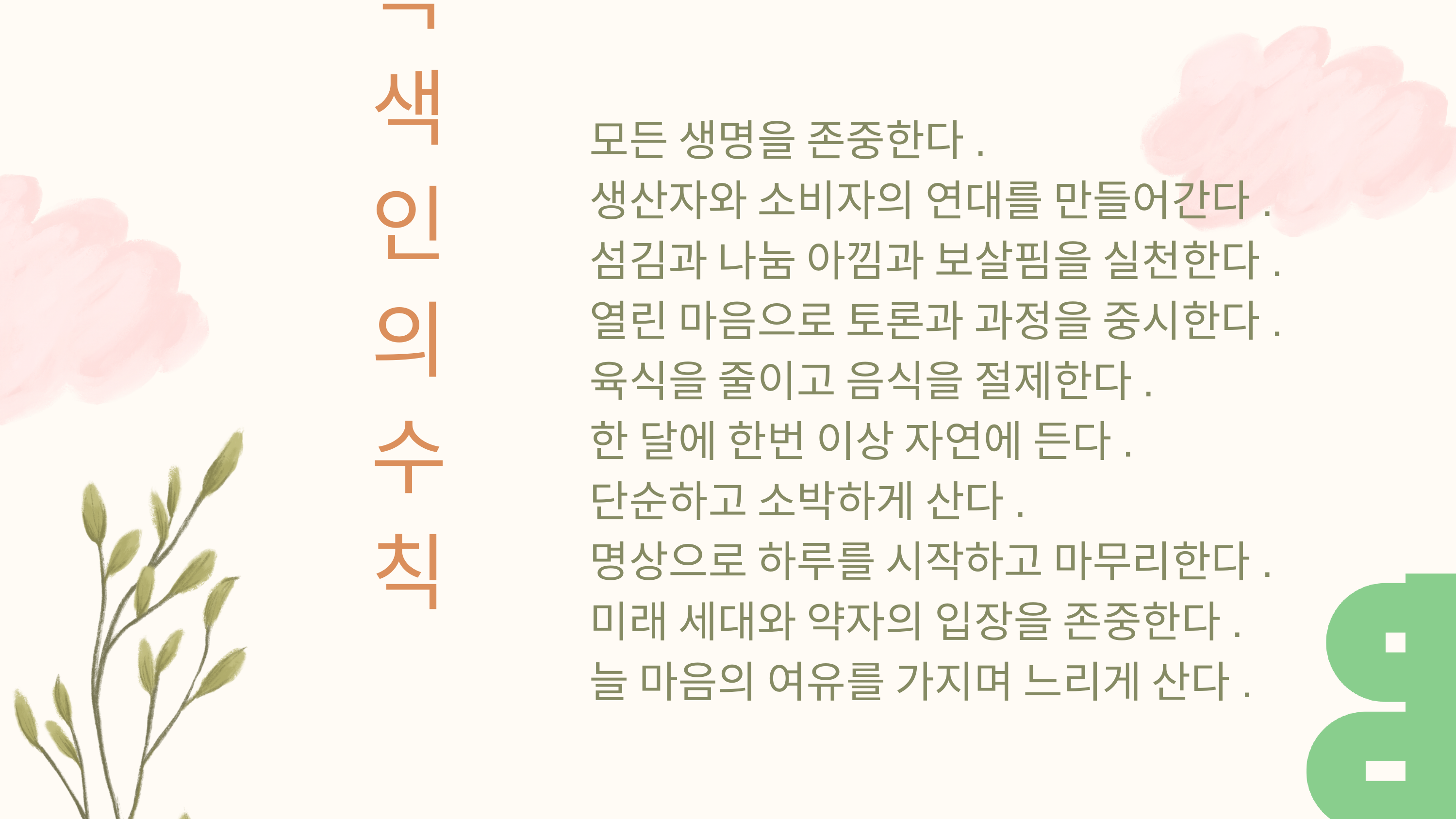

녹색인의 수칙

 모든 생명을 존중한다.
 생산자와 소비자의 연대를 만들어간다.
 섬김과 나눔 아낌과 보살핌을 실천한다.
 열린 마음으로 토론과 과정을 중시한다.
 육식을 줄이고 음식을 절제한다.
 한 달에 한번 이상 자연에 든다.
 단순하고 소박하게 산다.
 명상으로 하루를 시작하고 마무리한다.
 미래 세대와 약자의 입장을 존중한다.
 늘 마음의 여유를 가지며 느리게 산다.